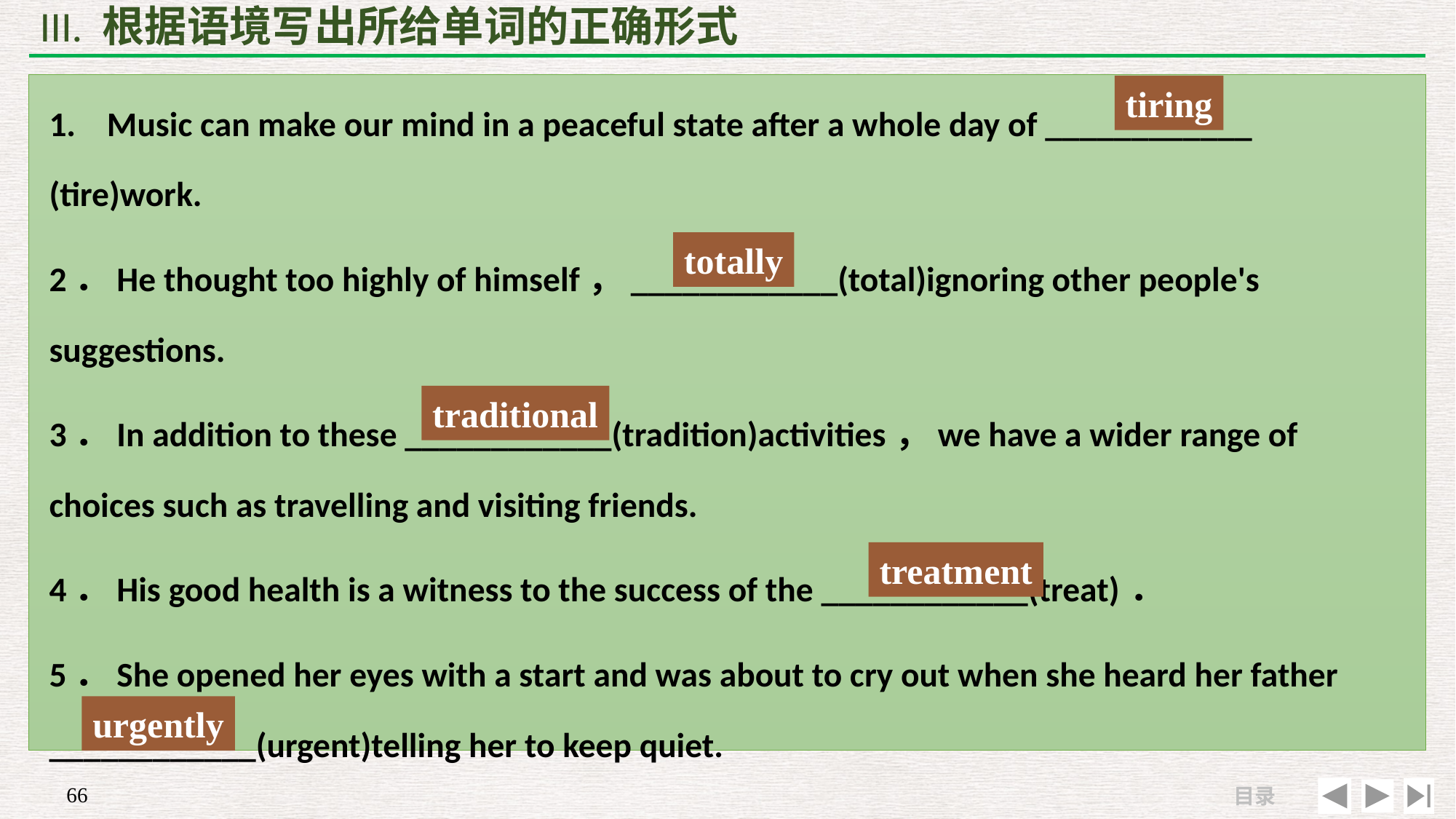

# III. 根据语境写出所给单词的正确形式
1.    Music can make our mind in a peaceful state after a whole day of ____________ (tire)work.
2．He thought too highly of himself，____________(total)ignoring other people's suggestions.
3．In addition to these ____________(tradition)activities，we have a wider range of choices such as travelling and visiting friends.
4．His good health is a witness to the success of the ____________(treat)．
5．She opened her eyes with a start and was about to cry out when she heard her father ____________(urgent)telling her to keep quiet.

tiring
totally
traditional
treatment
urgently